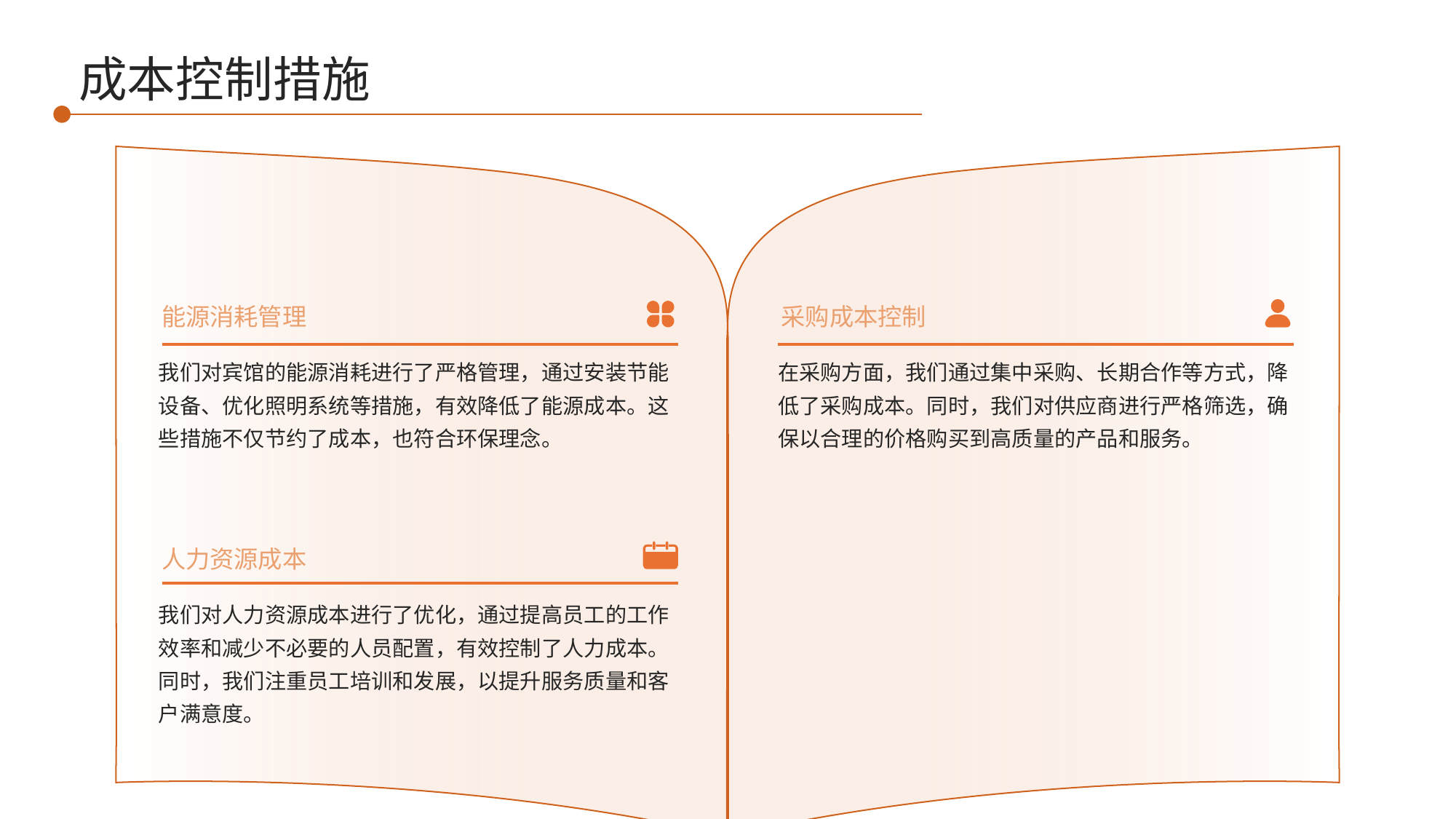

成本控制措施

能源消耗管理
采购成本控制

我们对宾馆的能源消耗进行了严格管理，通过安装节能设备、优化照明系统等措施，有效降低了能源成本。这些措施不仅节约了成本，也符合环保理念。
在采购方面，我们通过集中采购、长期合作等方式，降低了采购成本。同时，我们对供应商进行严格筛选，确保以合理的价格购买到高质量的产品和服务。
人力资源成本

我们对人力资源成本进行了优化，通过提高员工的工作效率和减少不必要的人员配置，有效控制了人力成本。同时，我们注重员工培训和发展，以提升服务质量和客户满意度。